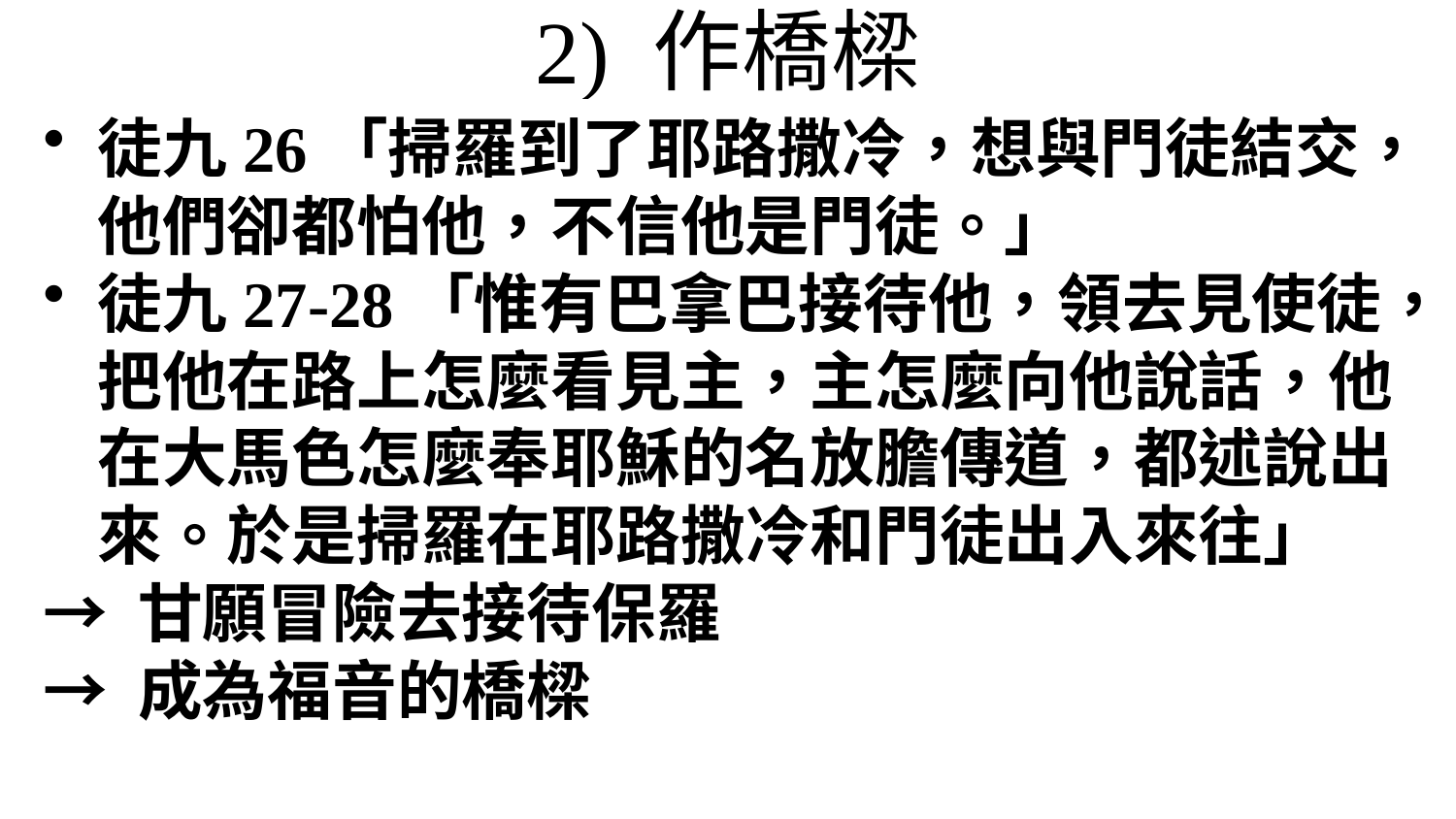

# 2) 作橋樑
徒九26「掃羅到了耶路撒冷，想與門徒結交，他們卻都怕他，不信他是門徒。」
徒九27-28「惟有巴拿巴接待他，領去見使徒，把他在路上怎麼看見主，主怎麼向他說話，他在大馬色怎麼奉耶穌的名放膽傳道，都述說出來。於是掃羅在耶路撒冷和門徒出入來往」
→ 甘願冒險去接待保羅
→ 成為福音的橋樑